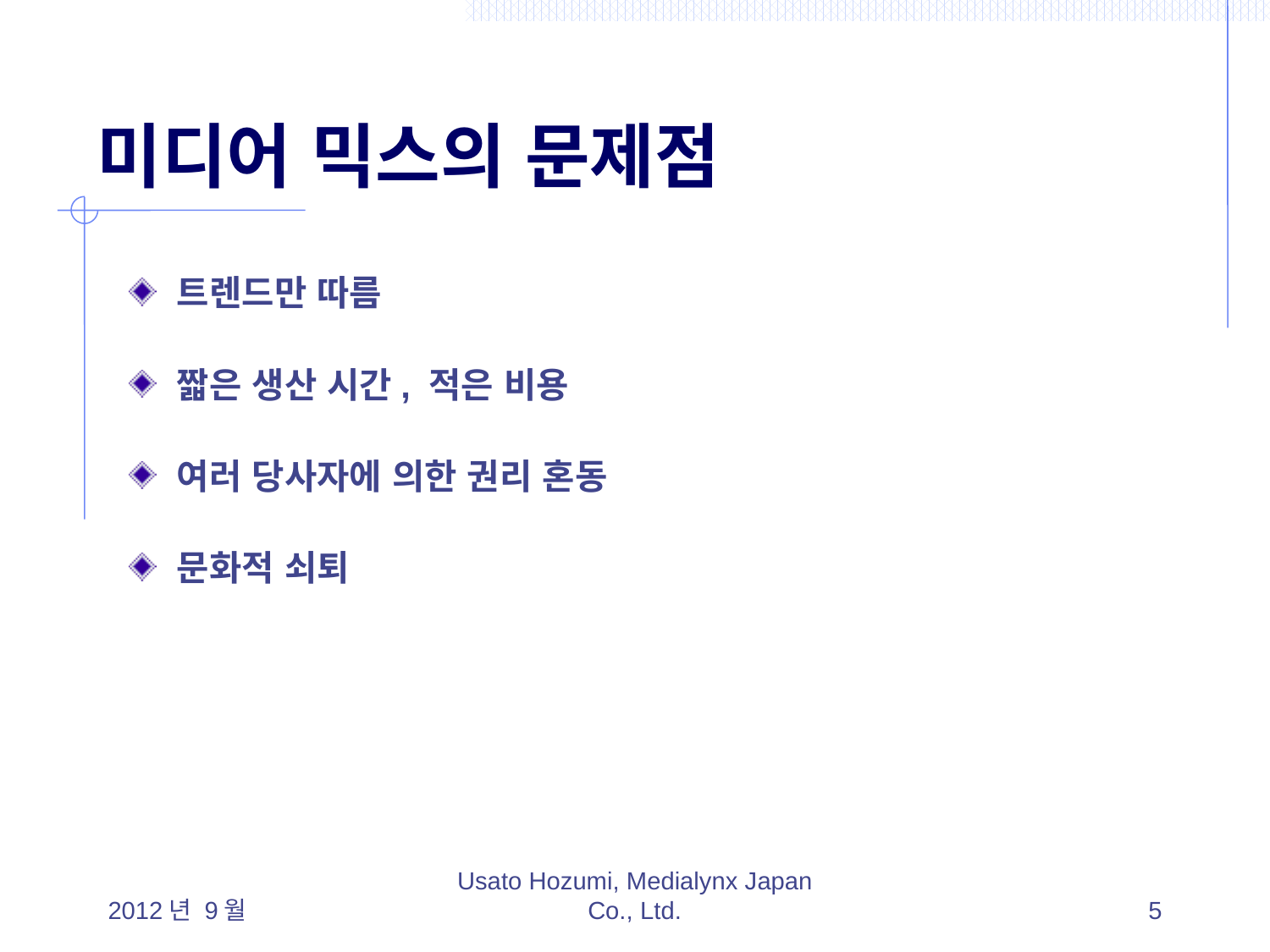

# 미디어 믹스의 문제점
트렌드만 따름
짧은 생산 시간, 적은 비용
여러 당사자에 의한 권리 혼동
문화적 쇠퇴
2012년 9월
Usato Hozumi, Medialynx Japan Co., Ltd.
5